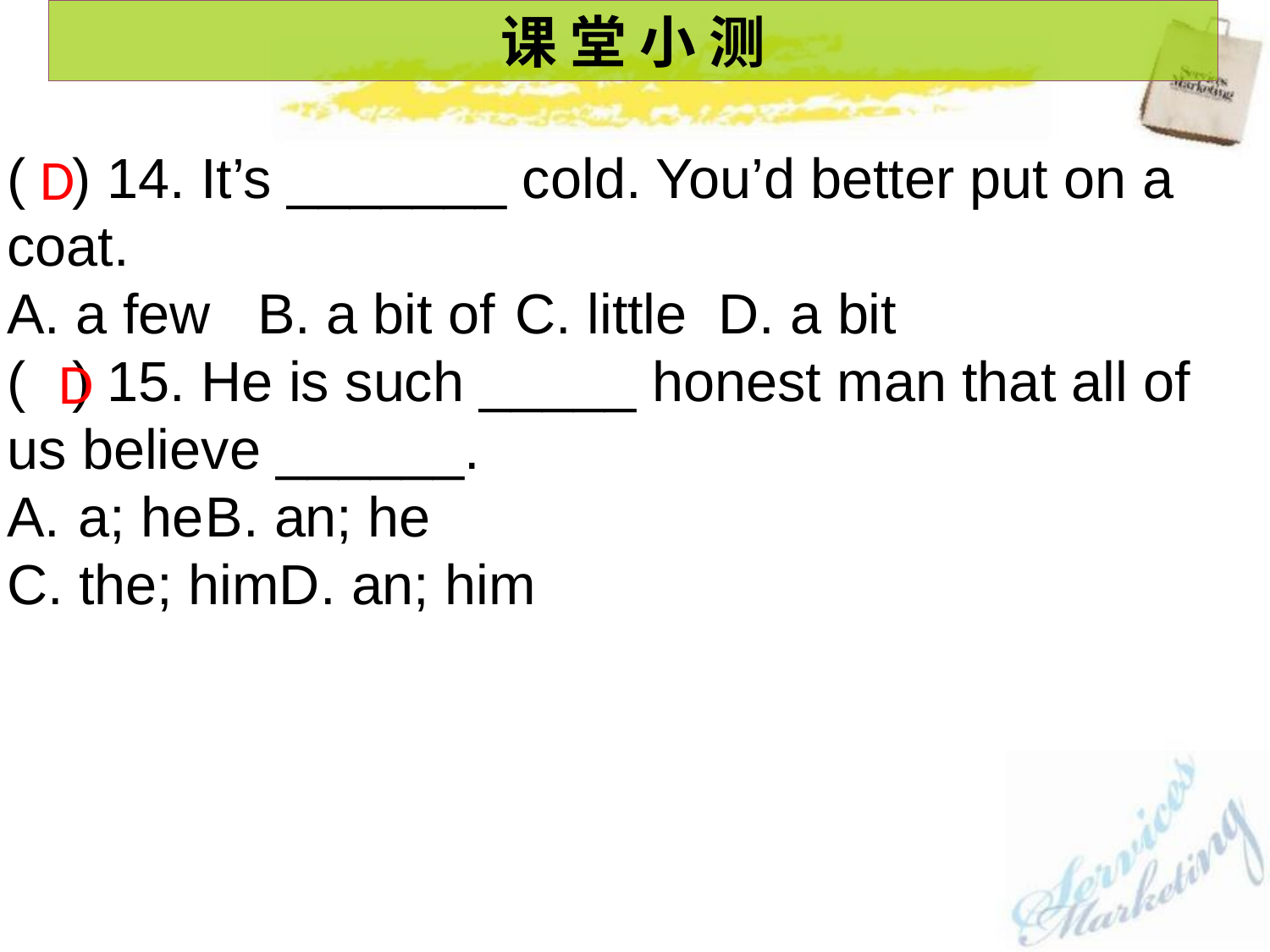

课 堂 小 测
(   ) 14. It’s _______ cold. You’d better put on a coat.
A. a few   B. a bit of	C. little  D. a bit
(   ) 15. He is such _____ honest man that all of us believe ______.
a; he	B. an; he
C. the; himD. an; him
D
D